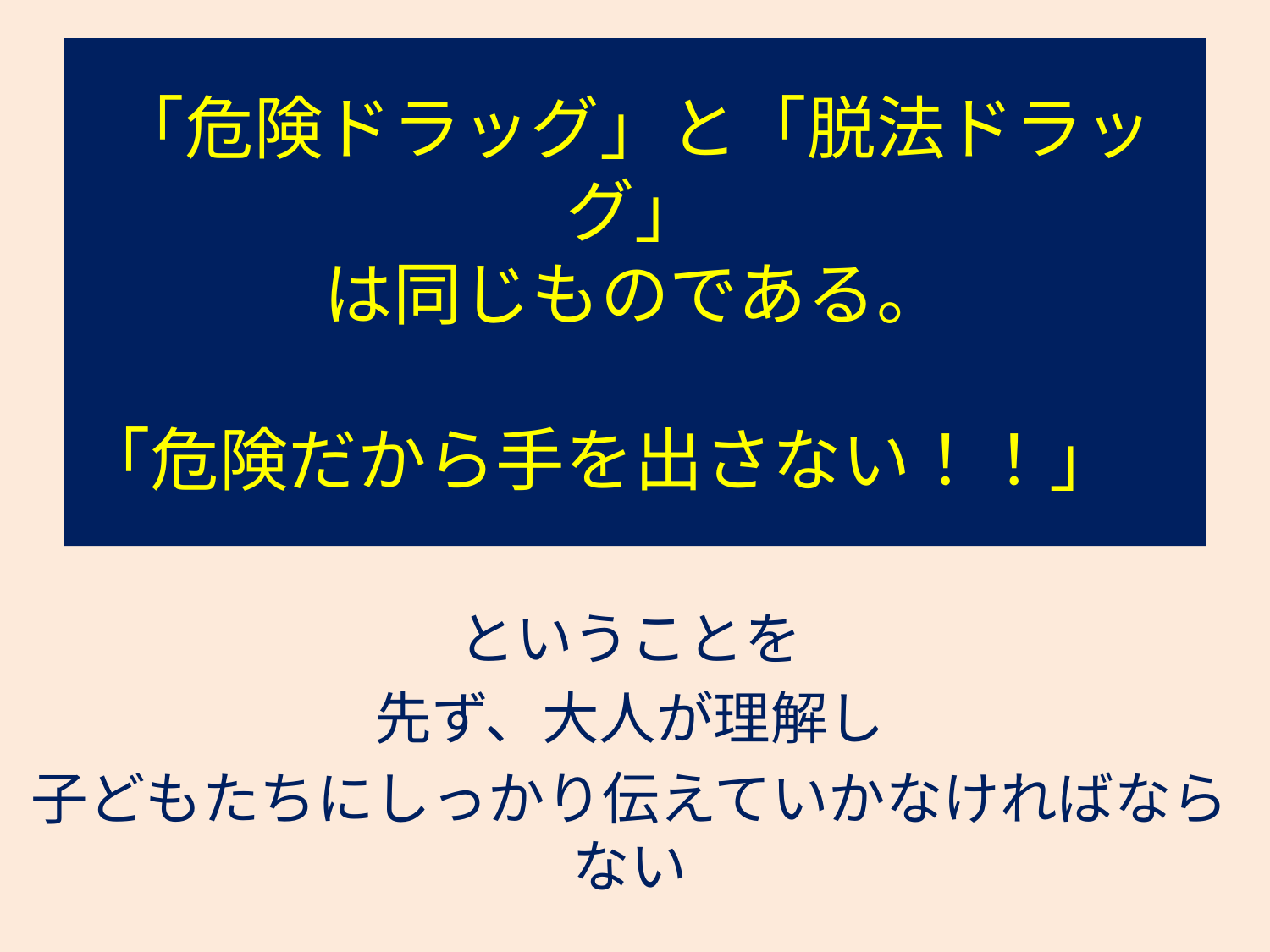

# 「危険ドラッグ」と「脱法ドラッグ」 は同じものである。 「危険だから手を出さない！！」
ということを
先ず、大人が理解し
子どもたちにしっかり伝えていかなければならない